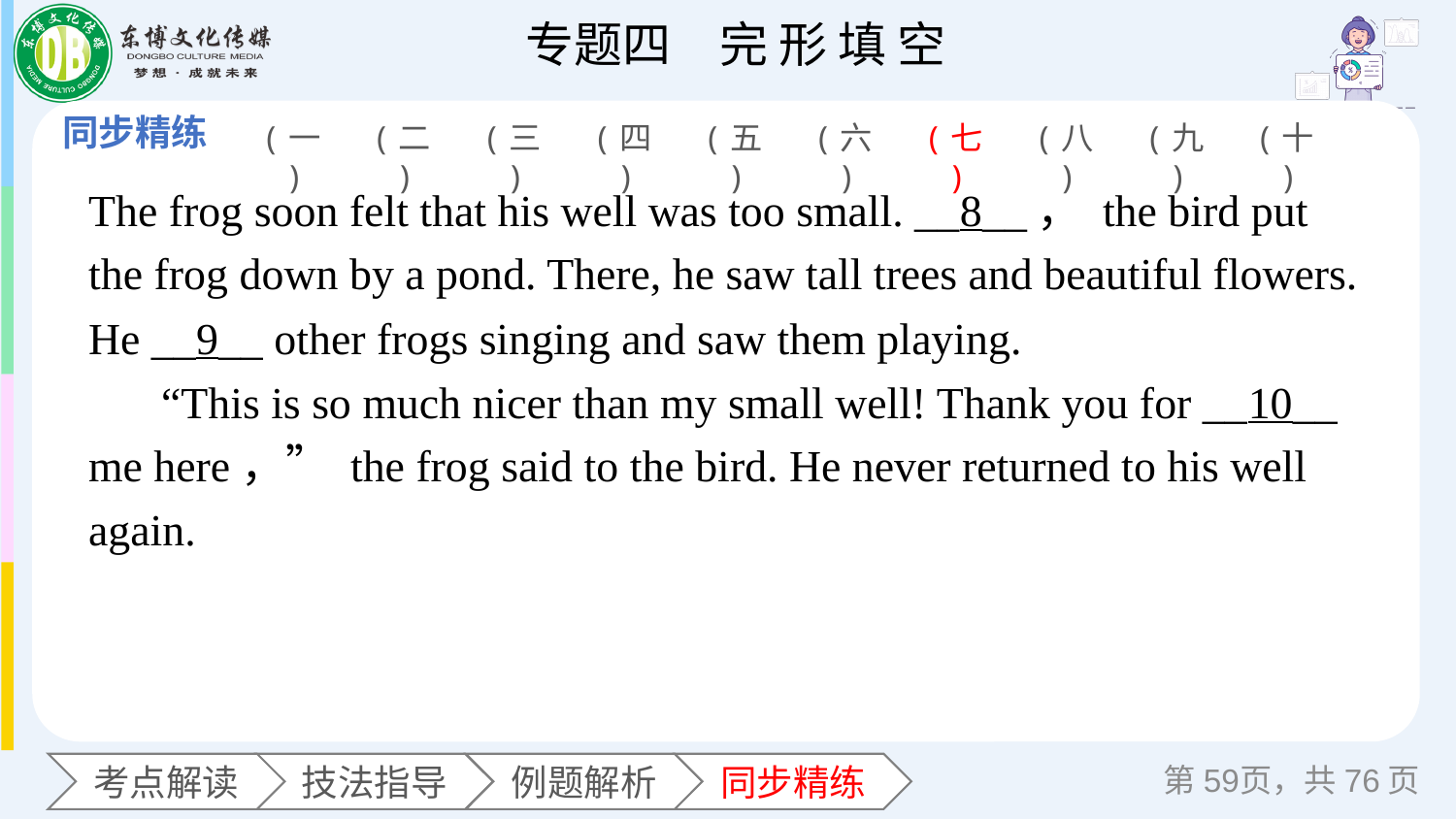

(一)
(二)
(三)
(四)
(五)
(六)
(七)
(八)
(九)
(十)
The frog soon felt that his well was too small. __8__， the bird put the frog down by a pond. There, he saw tall trees and beautiful flowers. He __9__ other frogs singing and saw them playing.
“This is so much nicer than my small well! Thank you for __10__ me here，” the frog said to the bird. He never returned to his well again.
第59页，共76页